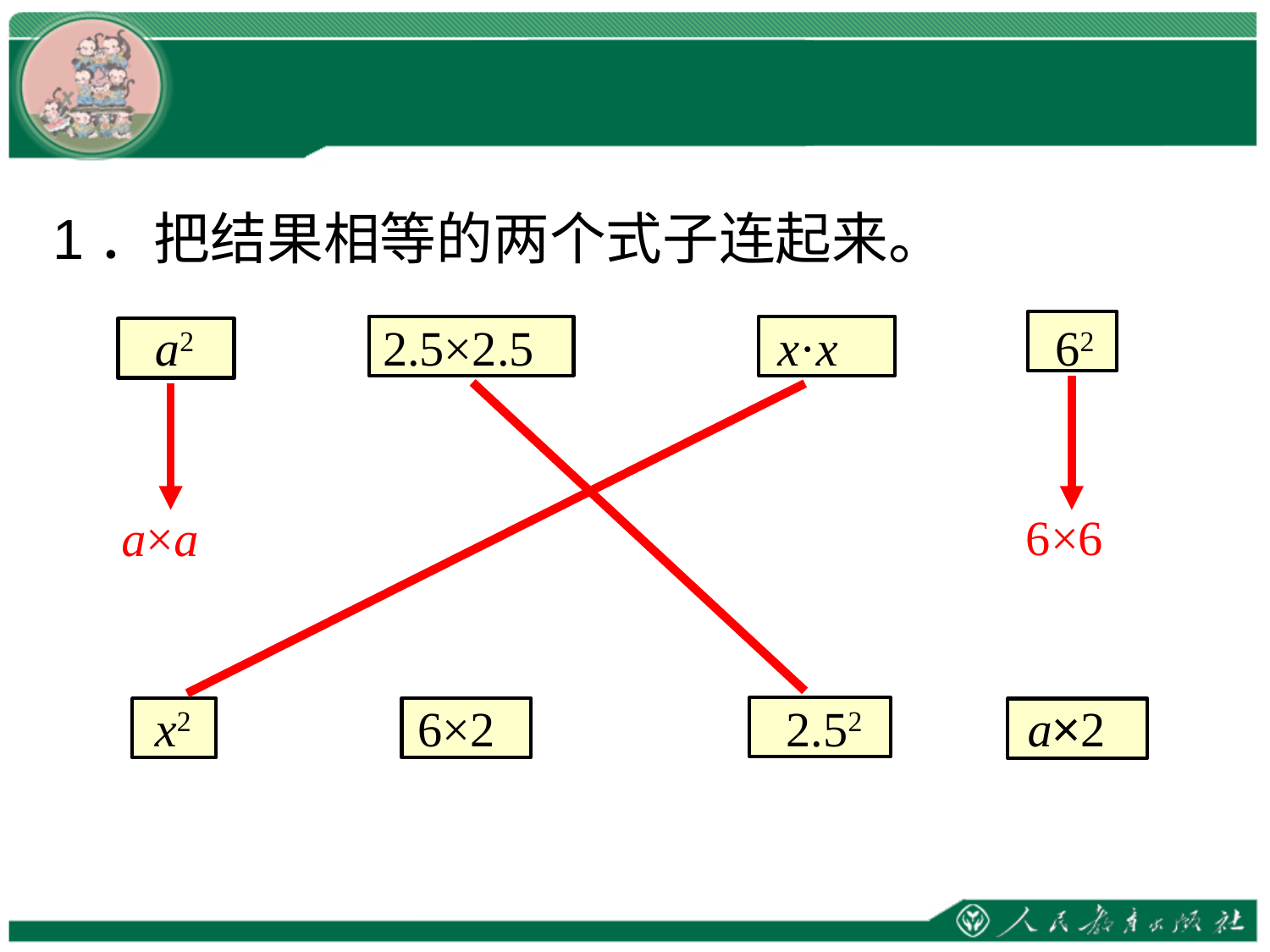

1．把结果相等的两个式子连起来。
a2
2.5×2.5
x·x
62

6×6
a×a
x2
6×2
2.52
a×2